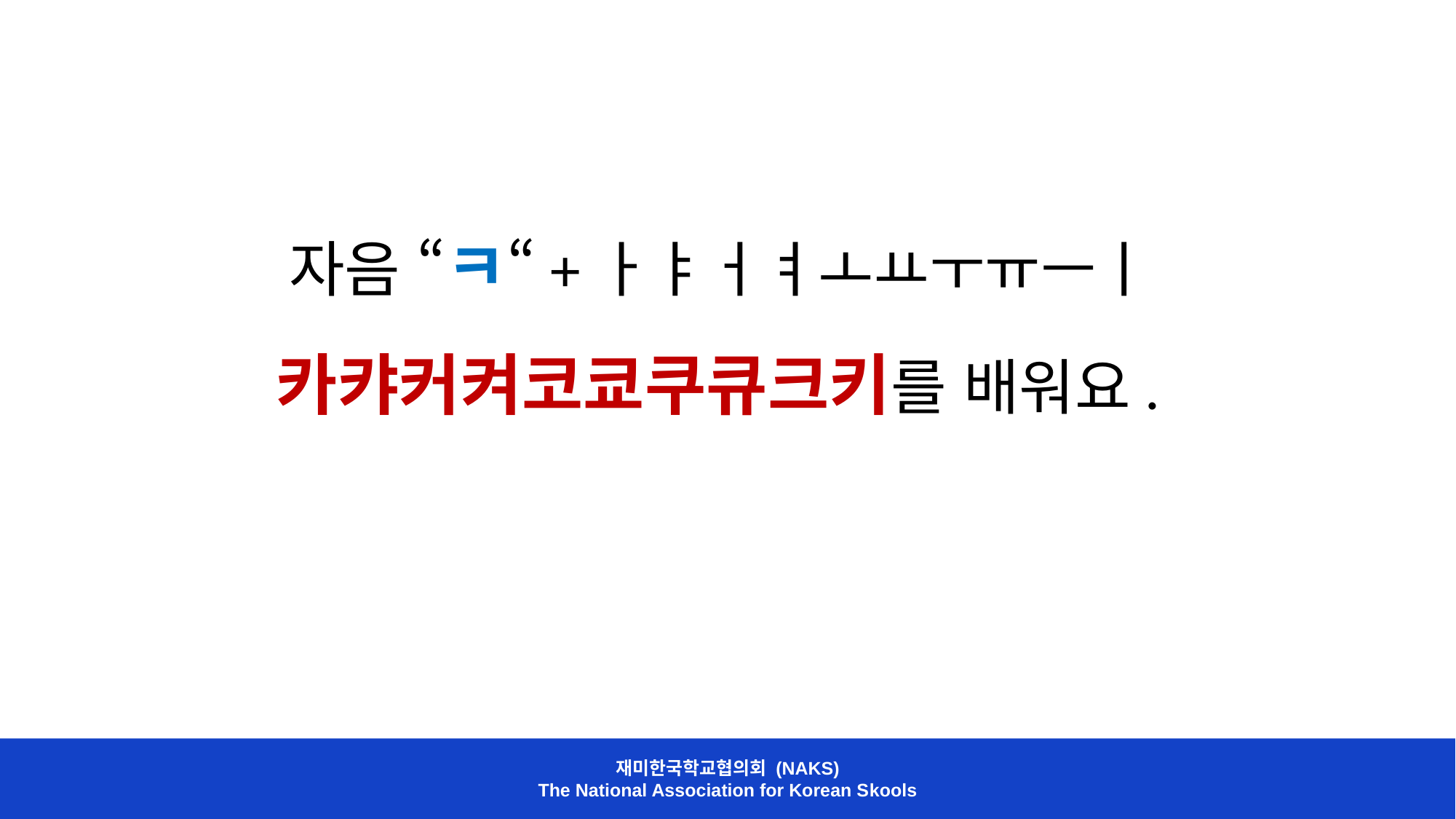

자음 “ㅋ“+ㅏㅑㅓㅕㅗㅛㅜㅠㅡㅣ
카캬커켜코쿄쿠큐크키를 배워요.
재미한국학교협의회 (NAKS)
The National Association for Korean Skools